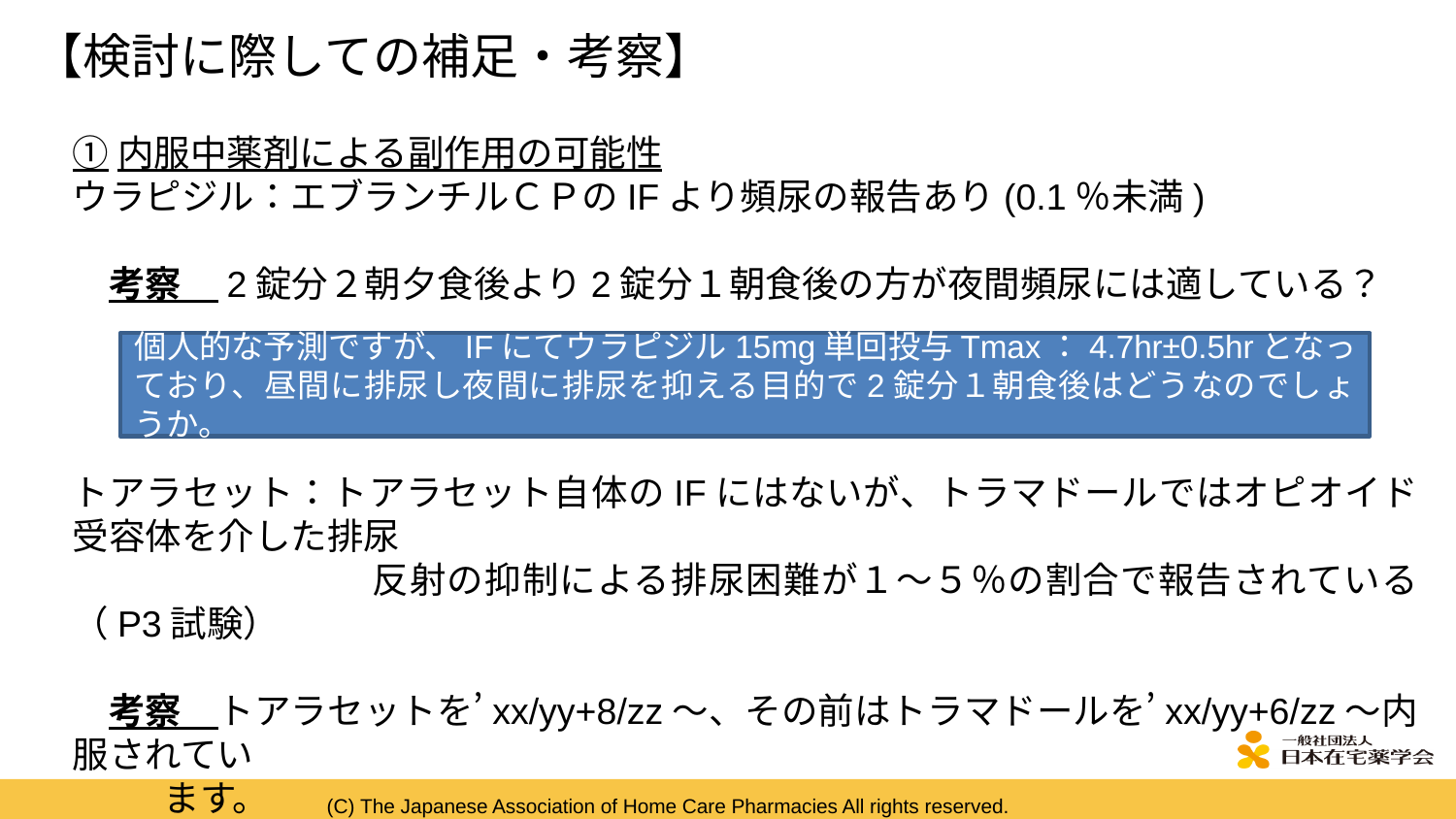

【検討に際しての補足・考察】
①内服中薬剤による副作用の可能性
ウラピジル：エブランチルＣＰのIFより頻尿の報告あり(0.1％未満)

　考察　2錠分２朝夕食後より2錠分１朝食後の方が夜間頻尿には適している？

トアラセット：トアラセット自体のIFにはないが、トラマドールではオピオイド受容体を介した排尿
　　　　　　　　反射の抑制による排尿困難が１～５％の割合で報告されている（P3試験）

　考察　トアラセットを’xx/yy+8/zz～、その前はトラマドールを’xx/yy+6/zz～内服されてい
          ます。
　　　　　　①頻尿で困っており、排尿困難等の訴えはない事②入居時から夜間頻尿の訴えあ
　　　　　　る事、の2点から可能性は低いと考ています。

個人的な予測ですが、IFにてウラピジル15mg単回投与Tmax：4.7hr±0.5hrとなっており、昼間に排尿し夜間に排尿を抑える目的で2錠分１朝食後はどうなのでしょうか。
(C) The Japanese Association of Home Care Pharmacies All rights reserved.